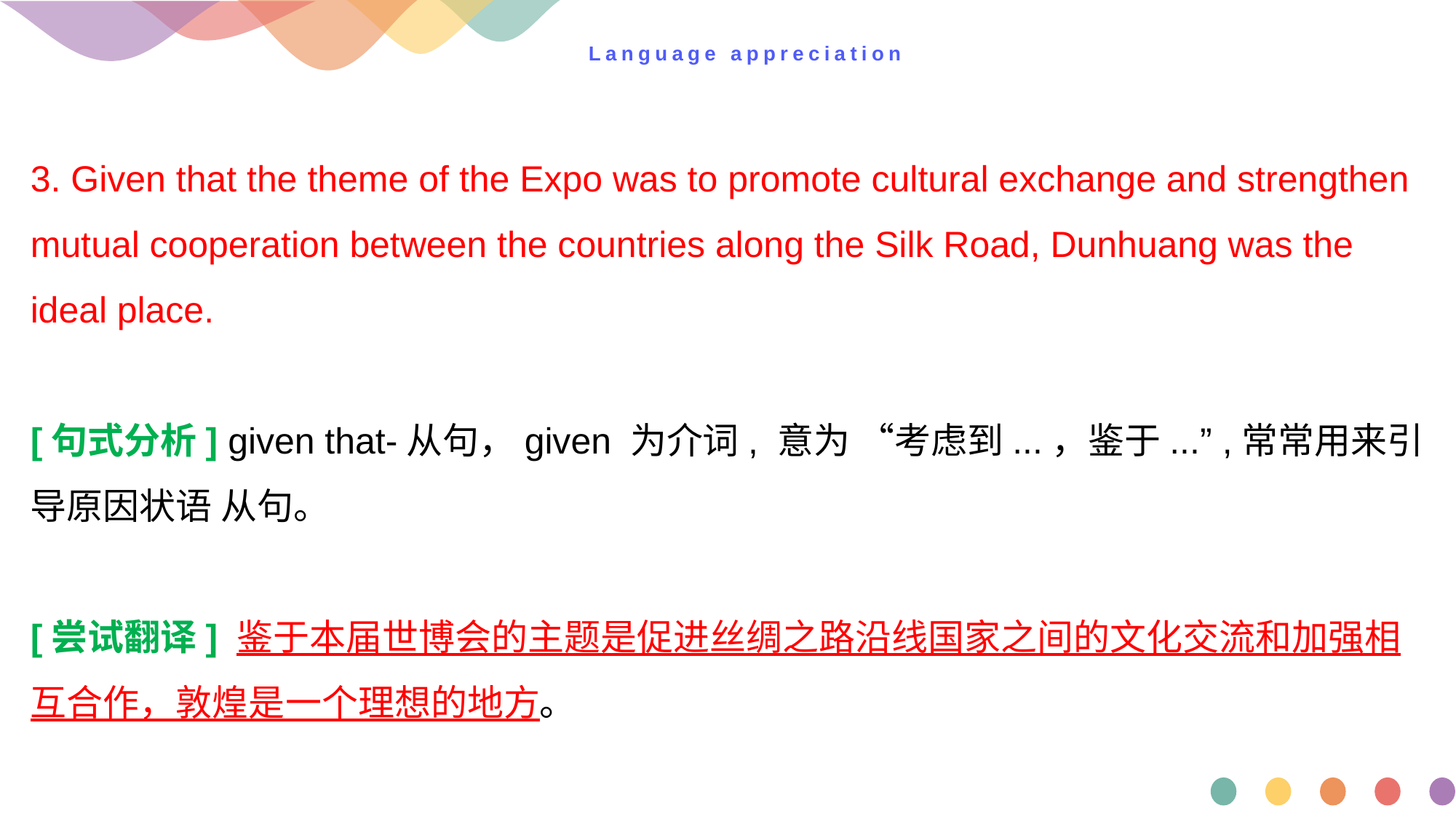

# Language appreciation
3. Given that the theme of the Expo was to promote cultural exchange and strengthen mutual cooperation between the countries along the Silk Road, Dunhuang was the ideal place.

[句式分析] given that-从句，given 为介词, 意为 “考虑到...，鉴于...” ,常常用来引导原因状语 从句。

[尝试翻译] 鉴于本届世博会的主题是促进丝绸之路沿线国家之间的文化交流和加强相互合作，敦煌是一个理想的地方。